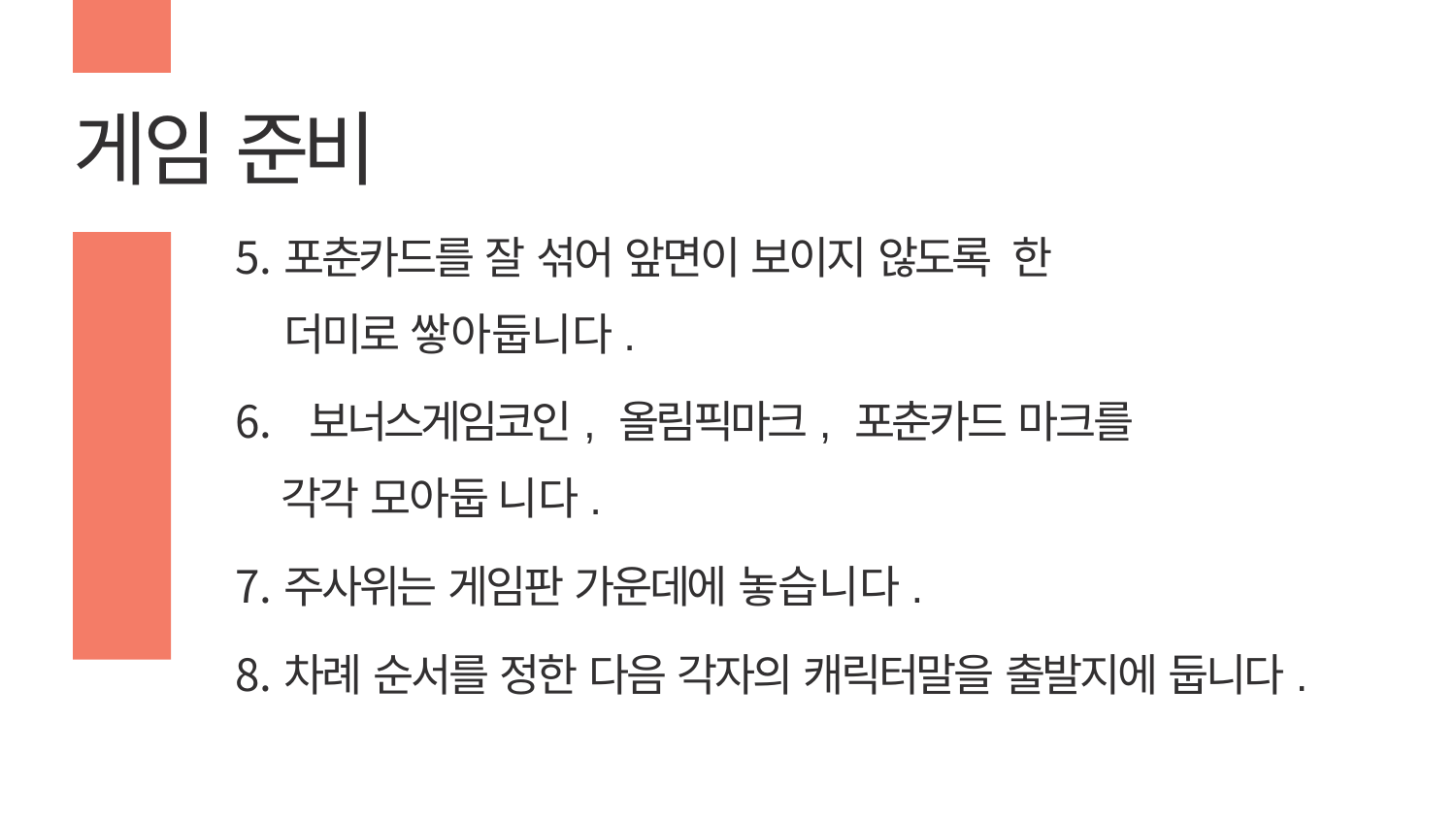

# 게임 준비
포춘카드를 잘 섞어 앞면이 보이지 않도록 	한 더미로 쌓아둡니다.
	보너스게임코인, 올림픽마크, 포춘카드 마크를
 각각 모아둡 니다.
주사위는 게임판 가운데에 놓습니다.
차례 순서를 정한 다음 각자의 캐릭터말을 출발지에 둡니다.